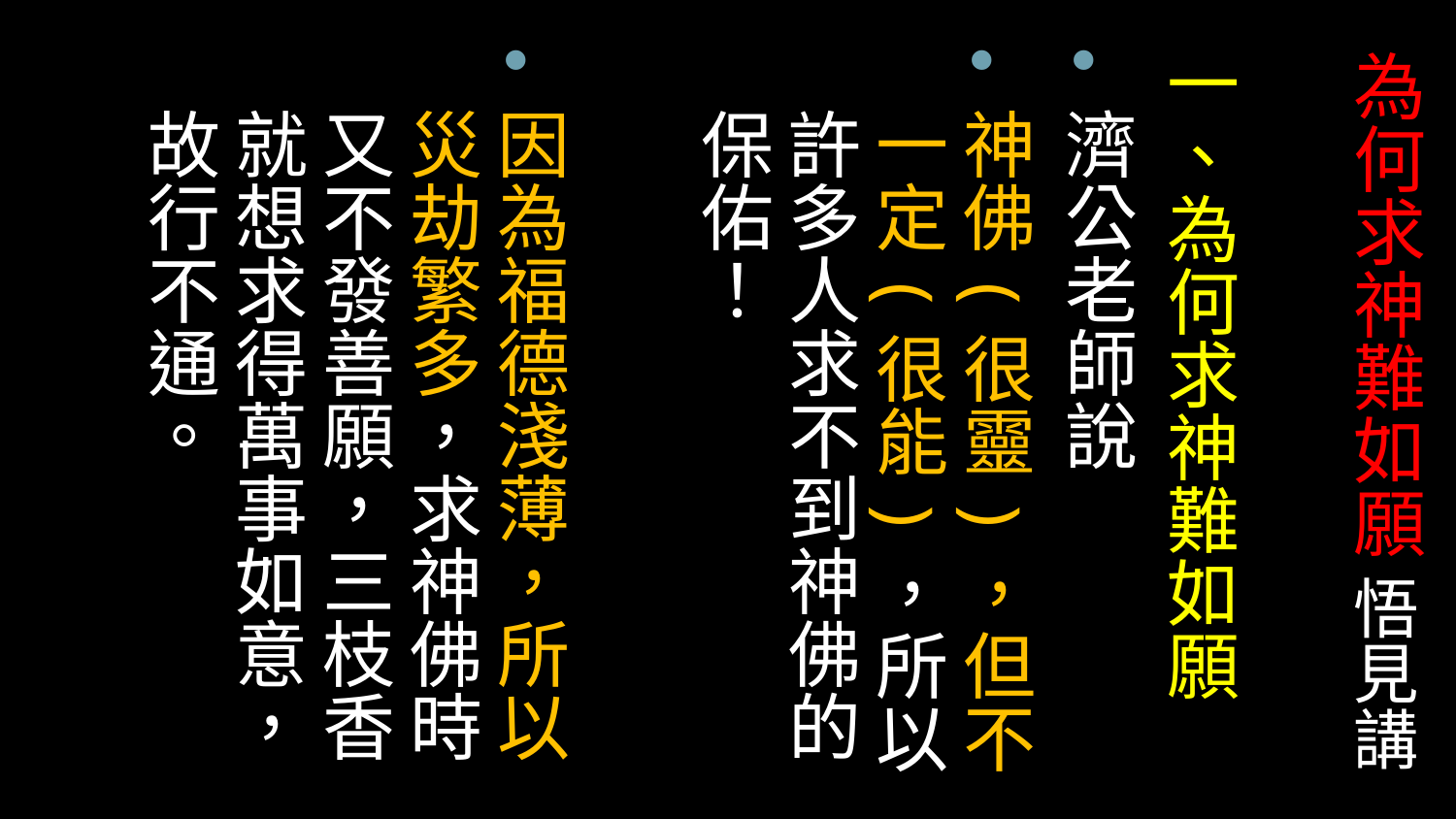

一、為何求神難如願
濟公老師說
神佛(很靈)，但不一定(很能)，所以許多人求不到神佛的保佑！

因為福德淺薄，所以災劫繁多，求神佛時又不發善願，三枝香就想求得萬事如意，故行不通。

# 為何求神難如願 悟見講